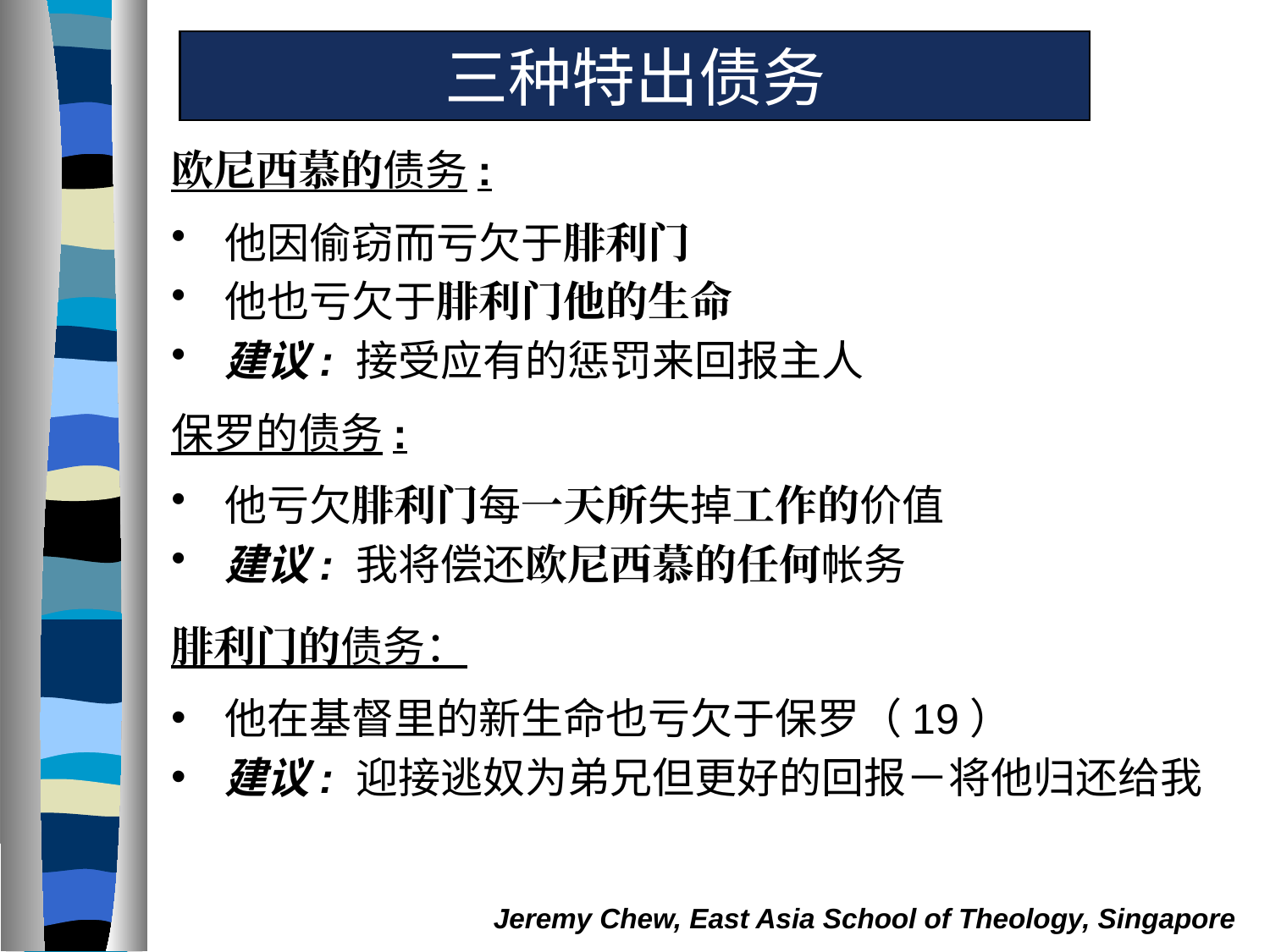

三种特出债务
欧尼西慕的债务:
他因偷窃而亏欠于腓利门
他也亏欠于腓利门他的生命
建议: 接受应有的惩罚来回报主人
保罗的债务:
他亏欠腓利门每一天所失掉工作的价值
建议: 我将偿还欧尼西慕的任何帐务
腓利门的债务：
他在基督里的新生命也亏欠于保罗（19）
建议: 迎接逃奴为弟兄但更好的回报－将他归还给我
Jeremy Chew, East Asia School of Theology, Singapore